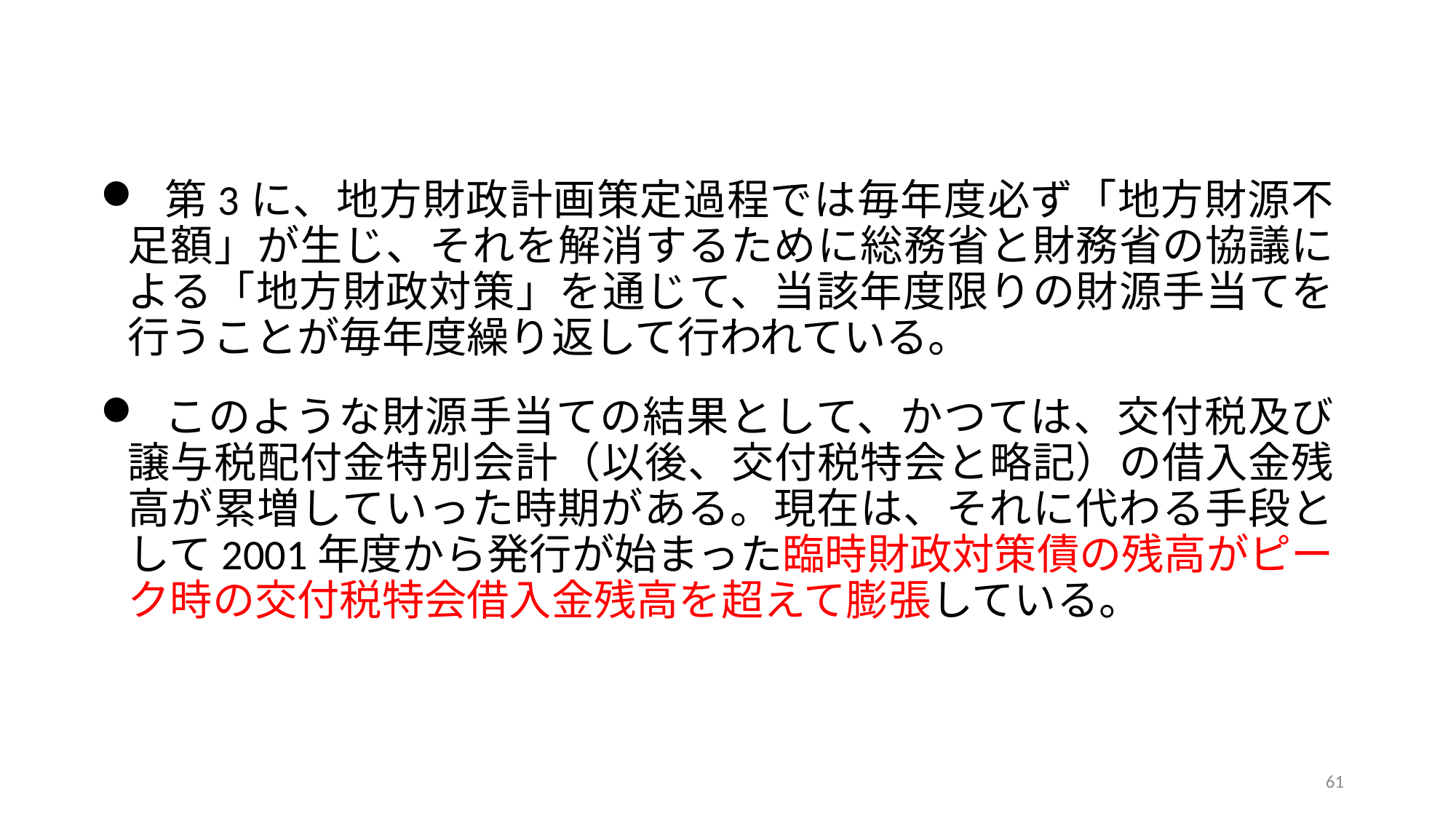

第3に、地方財政計画策定過程では毎年度必ず「地方財源不足額」が生じ、それを解消するために総務省と財務省の協議による「地方財政対策」を通じて、当該年度限りの財源手当てを行うことが毎年度繰り返して行われている。
 このような財源手当ての結果として、かつては、交付税及び譲与税配付金特別会計（以後、交付税特会と略記）の借入金残高が累増していった時期がある。現在は、それに代わる手段として2001年度から発行が始まった臨時財政対策債の残高がピーク時の交付税特会借入金残高を超えて膨張している。
61